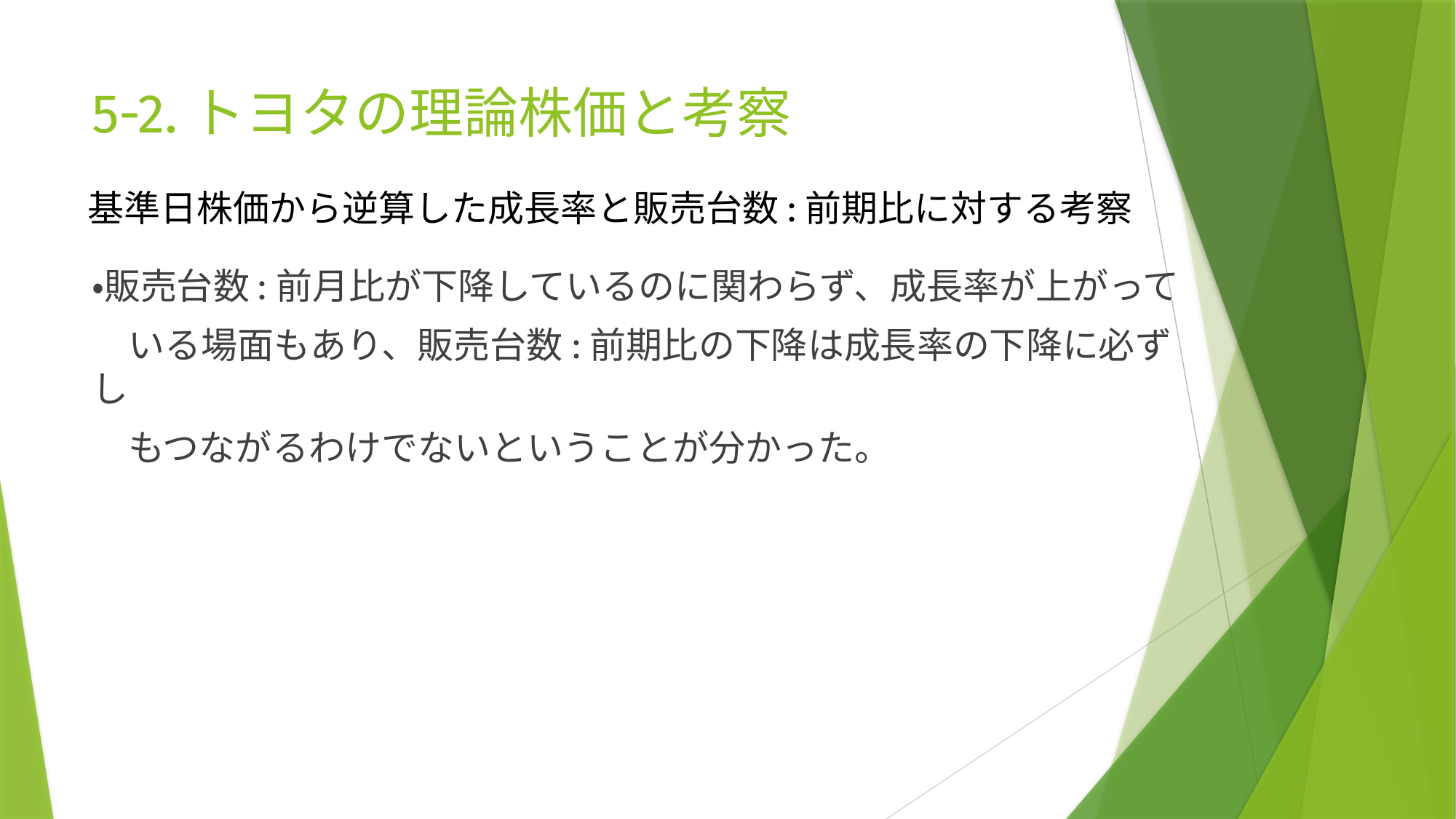

# 5-2.トヨタの理論株価と考察
基準日株価から逆算した成長率と販売台数:前期比に対する考察
・販売台数:前月比が下降しているのに関わらず、成長率が上がって
　いる場面もあり、販売台数:前期比の下降は成長率の下降に必ずし
　もつながるわけでないということが分かった。